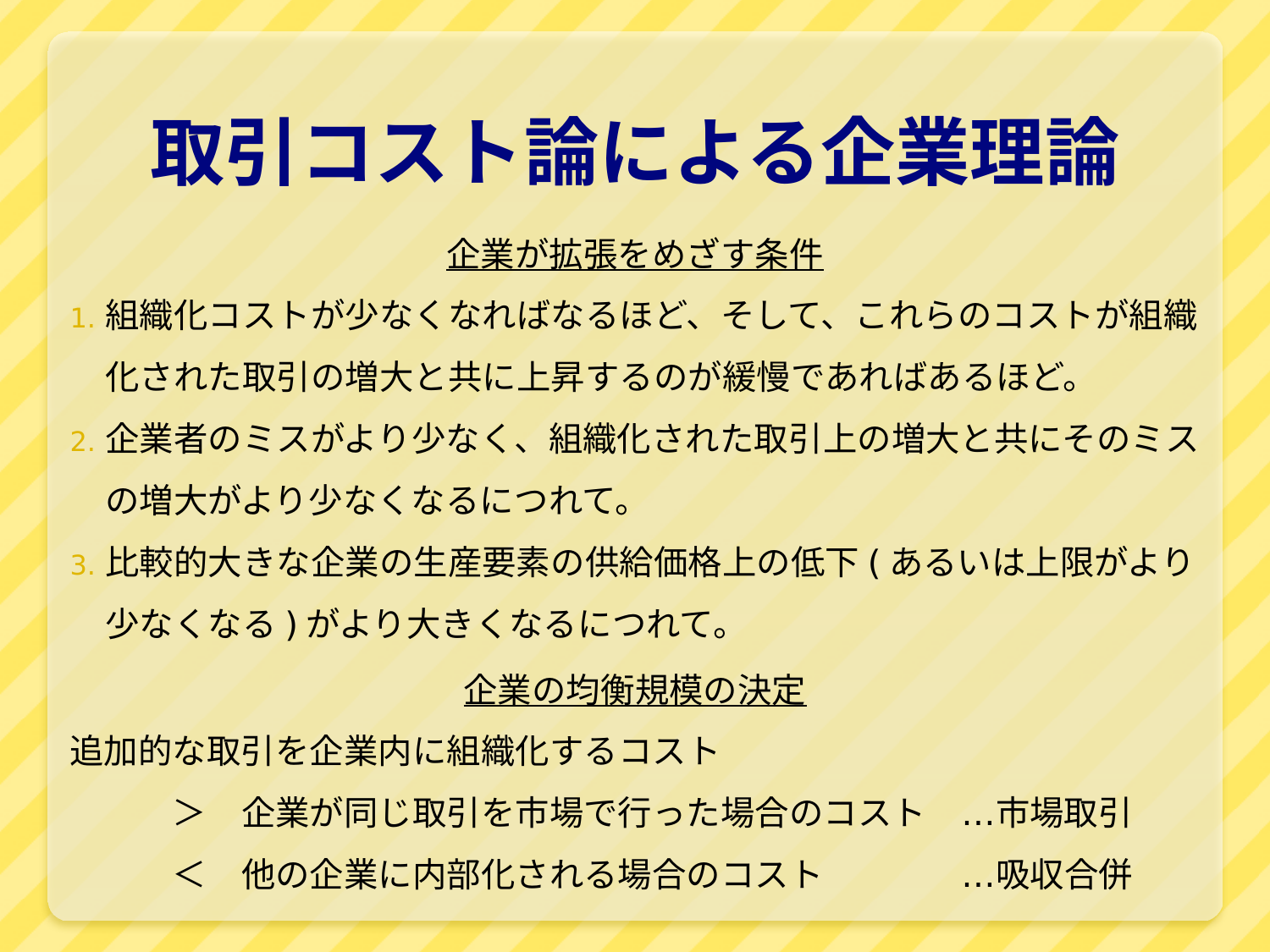

# 取引コスト論による企業理論
企業が拡張をめざす条件
組織化コストが少なくなればなるほど、そして、これらのコストが組織化された取引の増大と共に上昇するのが緩慢であればあるほど。
企業者のミスがより少なく、組織化された取引上の増大と共にそのミスの増大がより少なくなるにつれて。
比較的大きな企業の生産要素の供給価格上の低下(あるいは上限がより少なくなる)がより大きくなるにつれて。

企業の均衡規模の決定
追加的な取引を企業内に組織化するコスト
　　　＞　企業が同じ取引を市場で行った場合のコスト　…市場取引
　　　＜　他の企業に内部化される場合のコスト　　　　…吸収合併